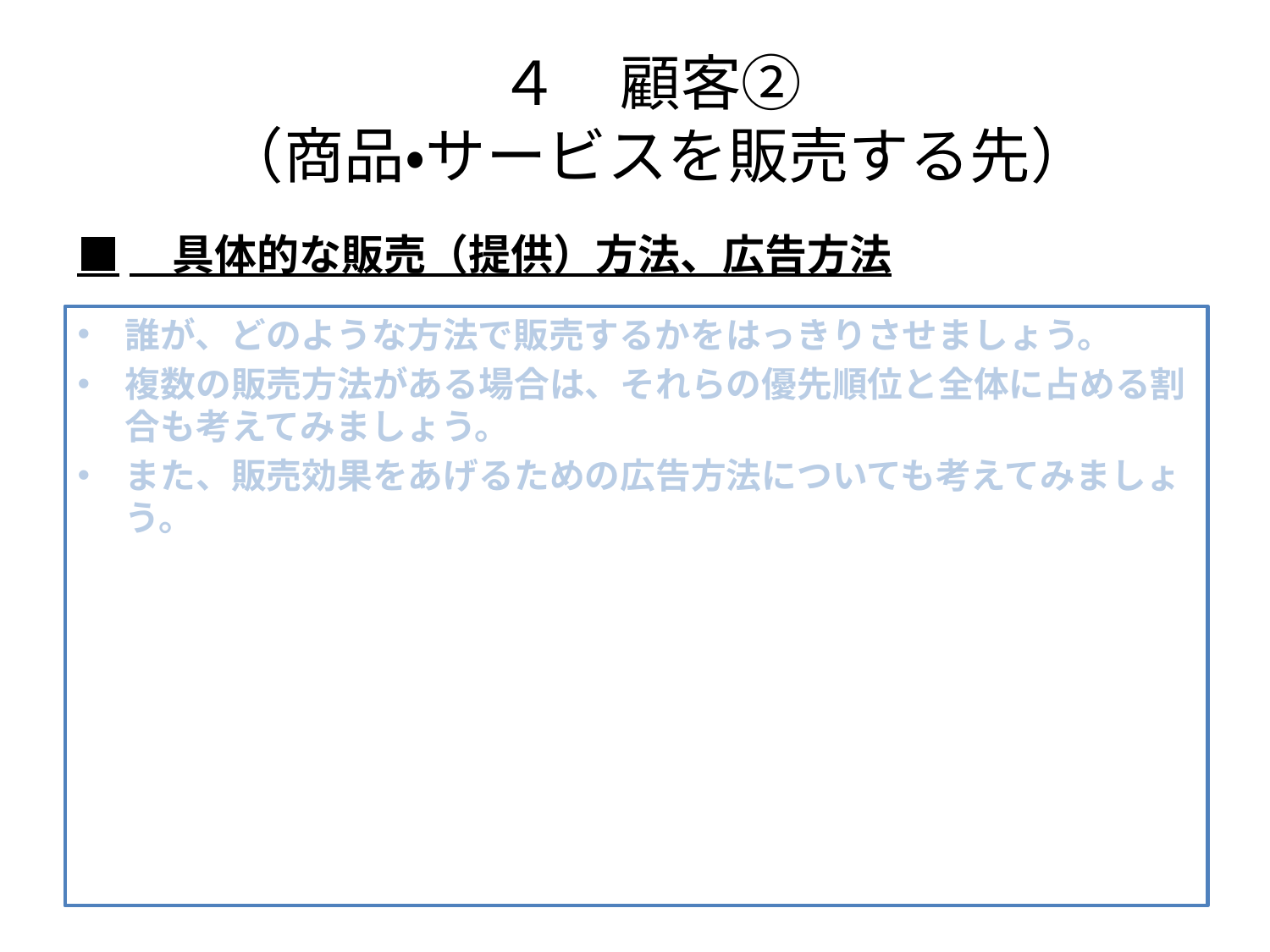

# ４　顧客② （商品・サービスを販売する先）
■　具体的な販売（提供）方法、広告方法
誰が、どのような方法で販売するかをはっきりさせましょう。
複数の販売方法がある場合は、それらの優先順位と全体に占める割合も考えてみましょう。
また、販売効果をあげるための広告方法についても考えてみましょう。